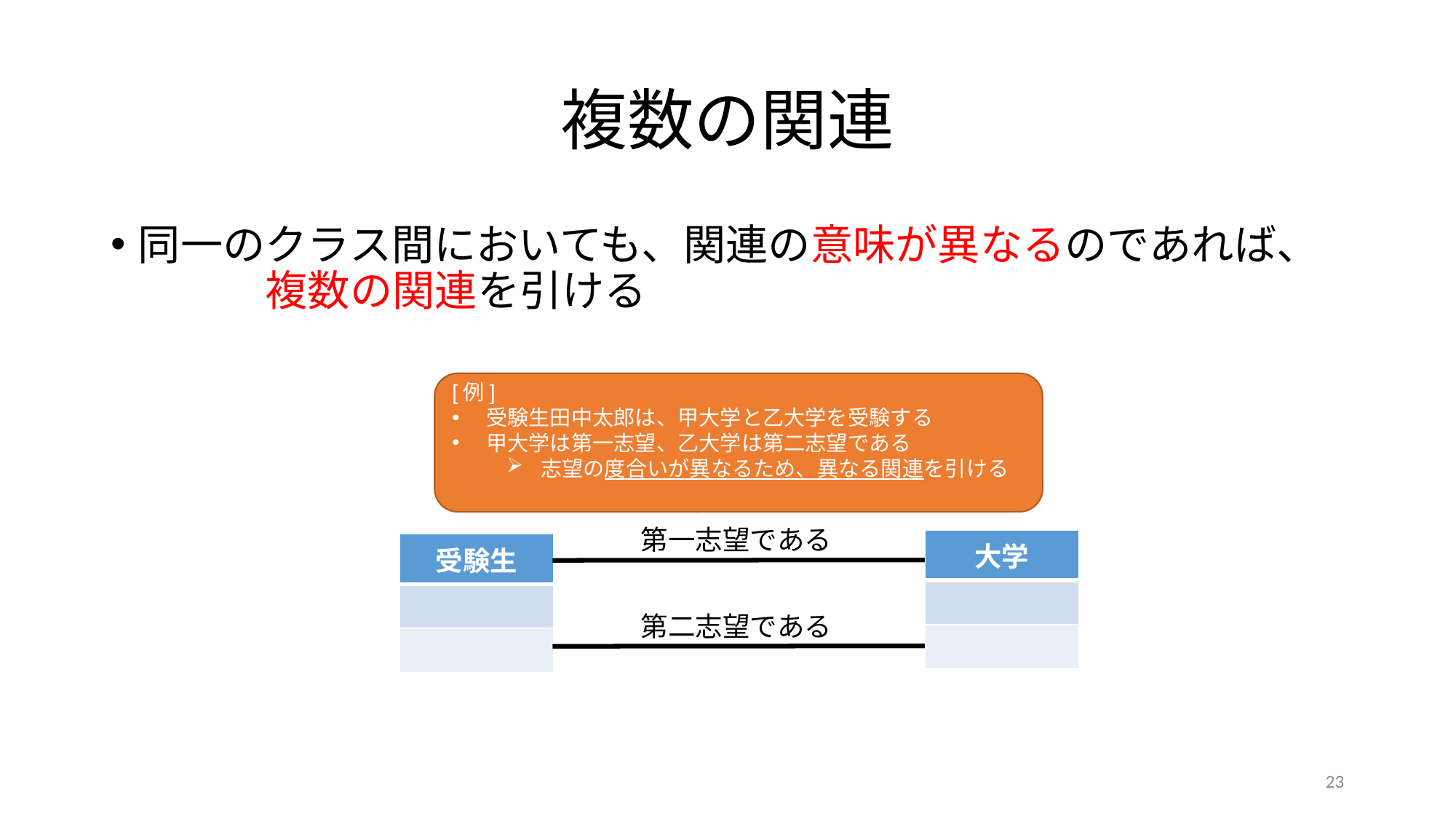

# 複数の関連
同一のクラス間においても、関連の意味が異なるのであれば、　　　複数の関連を引ける
[例]
受験生田中太郎は、甲大学と乙大学を受験する
甲大学は第一志望、乙大学は第二志望である
志望の度合いが異なるため、異なる関連を引ける

第一志望である
| 大学 |
| --- |
|  |
|  |
| 受験生 |
| --- |
|  |
|  |
第二志望である
23